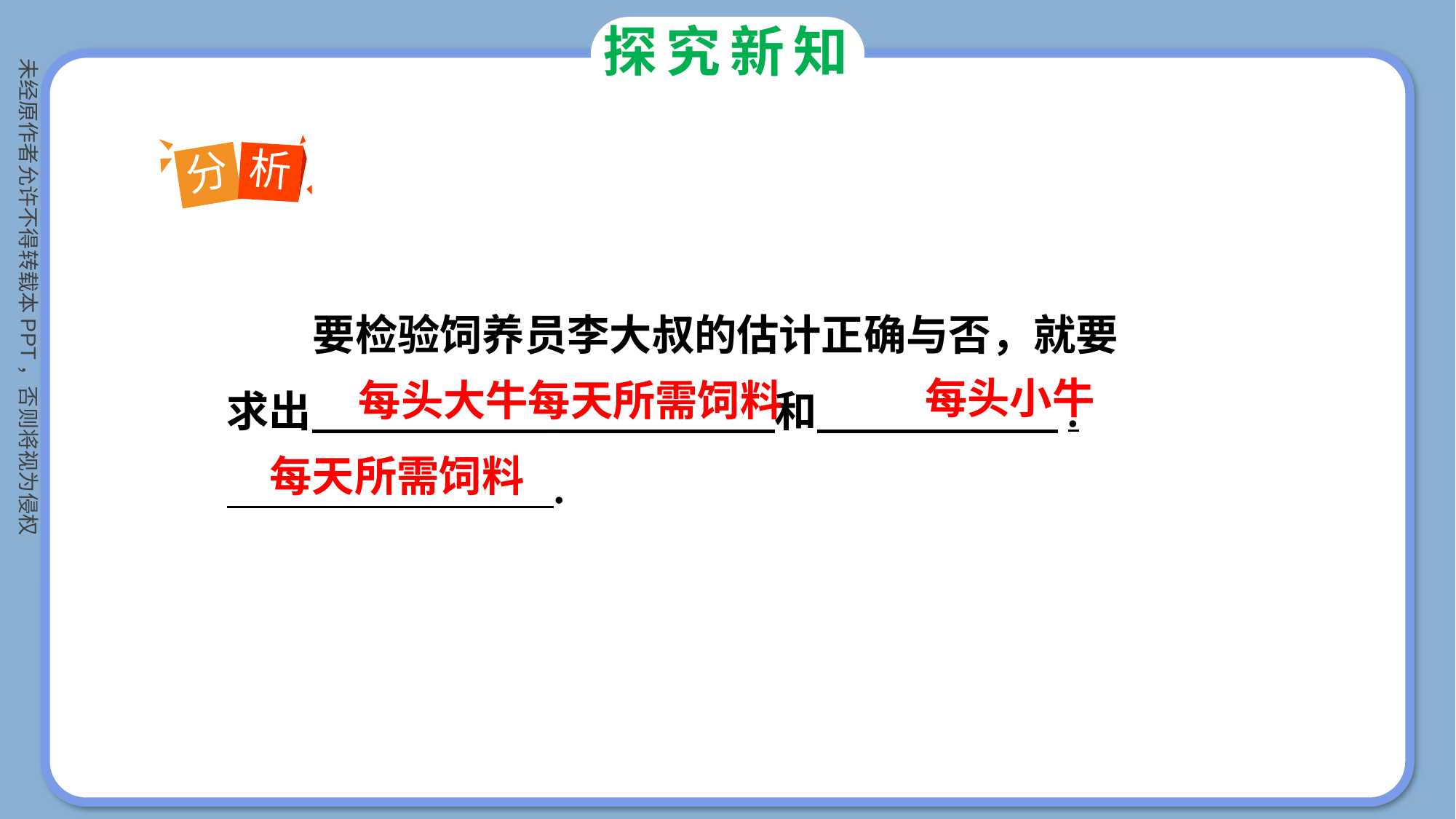

探究新知

析
分

要检验饲养员李大叔的估计正确与否，就要求出                                                和                         .
                               .
每头小牛
每头大牛每天所需饲料
每天所需饲料